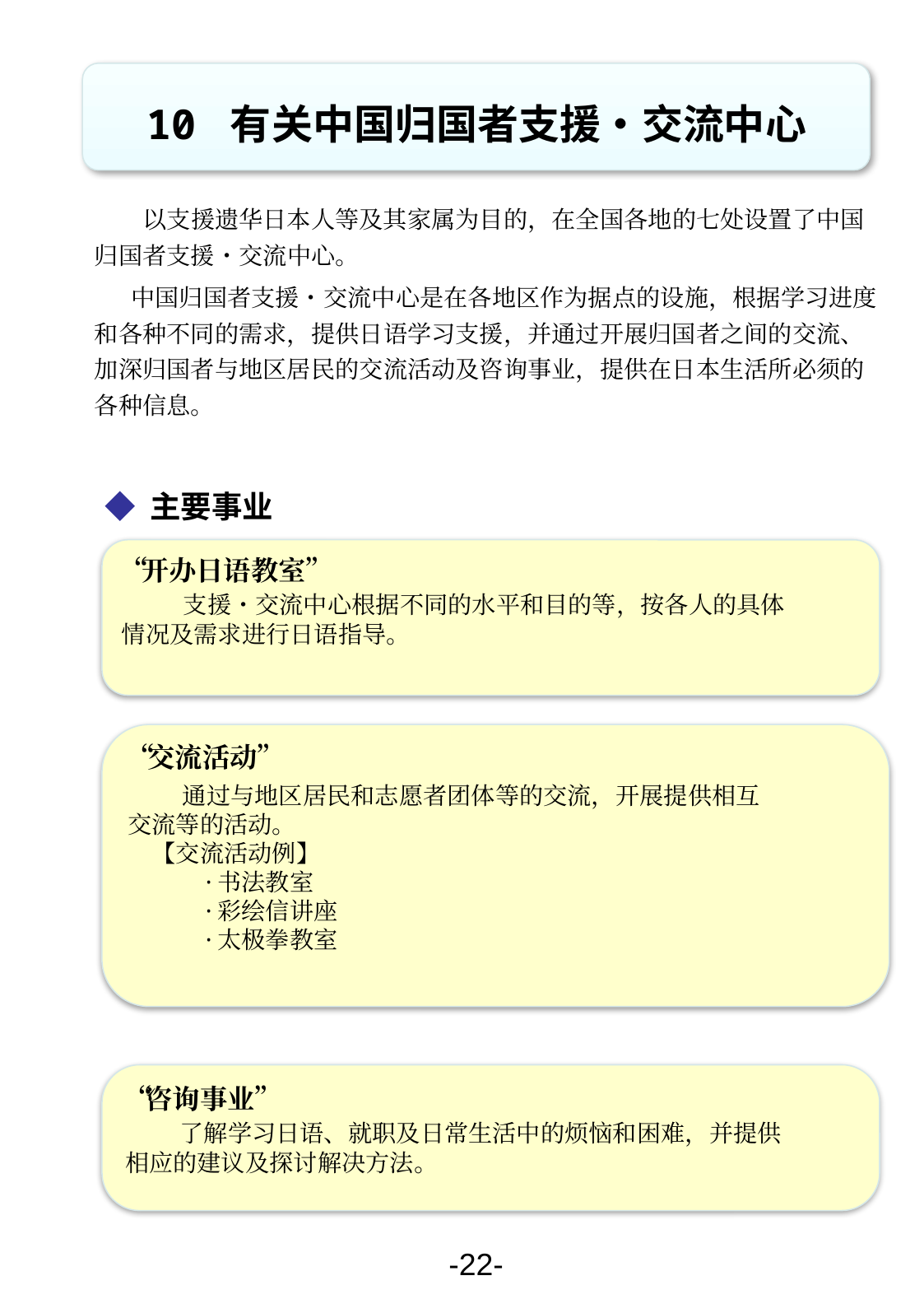

10 有关中国归国者支援・交流中心

　　以支援遗华日本人等及其家属为目的，在全国各地的七处设置了中国归国者支援・交流中心。
　  中国归国者支援・交流中心是在各地区作为据点的设施，根据学习进度和各种不同的需求，提供日语学习支援，并通过开展归国者之间的交流、加深归国者与地区居民的交流活动及咨询事业，提供在日本生活所必须的各种信息。

◆ 主要事业
“开办日语教室”
　　 支援・交流中心根据不同的水平和目的等，按各人的具体
情况及需求进行日语指导。

“交流活动”

　　通过与地区居民和志愿者团体等的交流，开展提供相互
交流等的活动。
　【交流活动例】
　　　·书法教室
　　　·彩绘信讲座
　　　·太极拳教室

“咨询事业”
　　了解学习日语、就职及日常生活中的烦恼和困难，并提供
相应的建议及探讨解决方法。

-22-